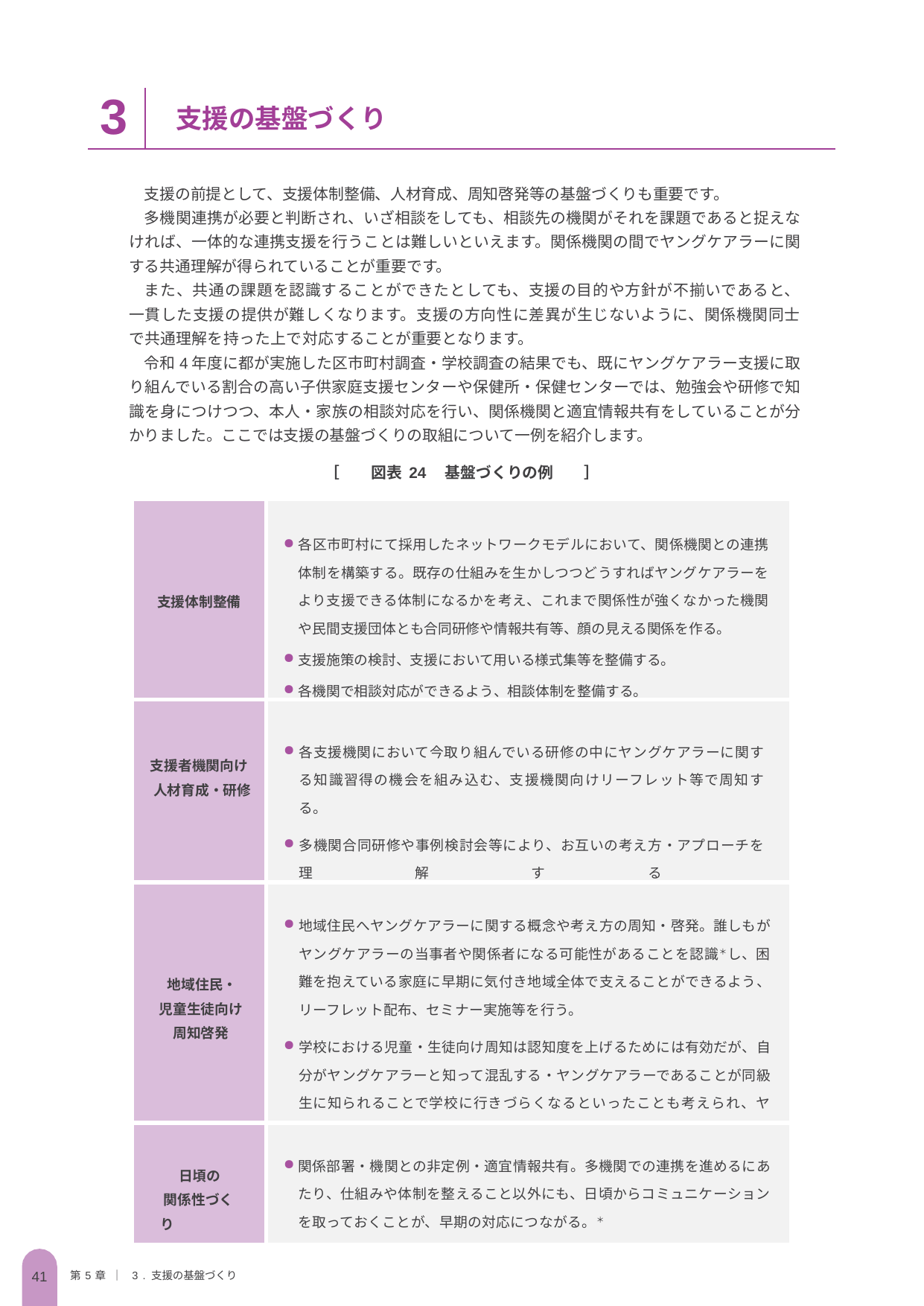

3

支援の基盤づくり
支援の前提として、支援体制整備、人材育成、周知啓発等の基盤づくりも重要です。
多機関連携が必要と判断され、いざ相談をしても、相談先の機関がそれを課題であると捉えなければ、一体的な連携支援を行うことは難しいといえます。関係機関の間でヤングケアラーに関する共通理解が得られていることが重要です。
また、共通の課題を認識することができたとしても、支援の目的や方針が不揃いであると、一貫した支援の提供が難しくなります。支援の方向性に差異が生じないように、関係機関同士で共通理解を持った上で対応することが重要となります。
令和4年度に都が実施した区市町村調査・学校調査の結果でも、既にヤングケアラー支援に取り組んでいる割合の高い子供家庭支援センターや保健所・保健センターでは、勉強会や研修で知識を身につけつつ、本人・家族の相談対応を行い、関係機関と適宜情報共有をしていることが分かりました。ここでは支援の基盤づくりの取組について一例を紹介します。
［　　図表 24　基盤づくりの例　　］
| 支援体制整備 | 各区市町村にて採用したネットワークモデルにおいて、関係機関との連携体制を構築する。既存の仕組みを生かしつつどうすればヤングケアラーをより支援できる体制になるかを考え、これまで関係性が強くなかった機関や民間支援団体とも合同研修や情報共有等、顔の見える関係を作る。 支援施策の検討、支援において用いる様式集等を整備する。 各機関で相談対応ができるよう、相談体制を整備する。 |
| --- | --- |
| 支援者機関向け人材育成・研修 | 各支援機関において今取り組んでいる研修の中にヤングケアラーに関する知識習得の機会を組み込む、支援機関向けリーフレット等で周知する。 多機関合同研修や事例検討会等により、お互いの考え方・アプローチを理解する （例 児童福祉と高齢者福祉等）。 |
| 地域住民・ 児童生徒向け周知啓発 | 地域住民へヤングケアラーに関する概念や考え方の周知・啓発。誰しもがヤングケアラーの当事者や関係者になる可能性があることを認識＊し、困難を抱えている家庭に早期に気付き地域全体で支えることができるよう、リーフレット配布、セミナー実施等を行う。 学校における児童・生徒向け周知は認知度を上げるためには有効だが、自分がヤングケアラーと知って混乱する・ヤングケアラーであることが同級生に知られることで学校に行きづらくなるといったことも考えられ、ヤングケアラーの気持ちに配慮しフォローを丁寧に行う等が求められる。 |
| 日頃の 関係性づくり | 関係部署・機関との非定例・適宜情報共有。多機関での連携を進めるにあたり、仕組みや体制を整えること以外にも、日頃からコミュニケーションを取っておくことが、早期の対応につながる。＊ |

41
第5章 ｜ 3. 支援の基盤づくり